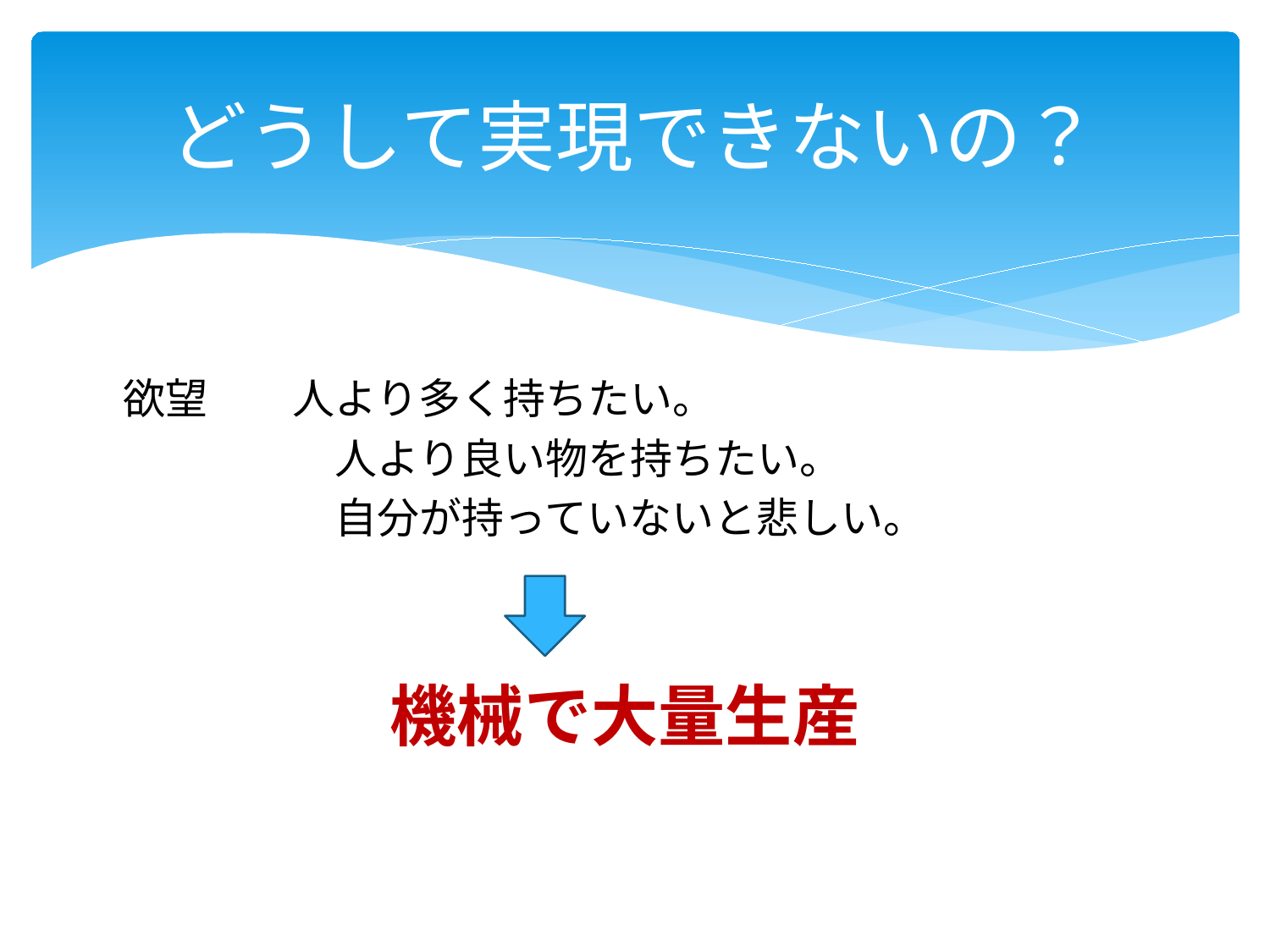

# どうして実現できないの？
欲望　　人より多く持ちたい。
　　　　　人より良い物を持ちたい。
　　　　　自分が持っていないと悲しい。

機械で大量生産